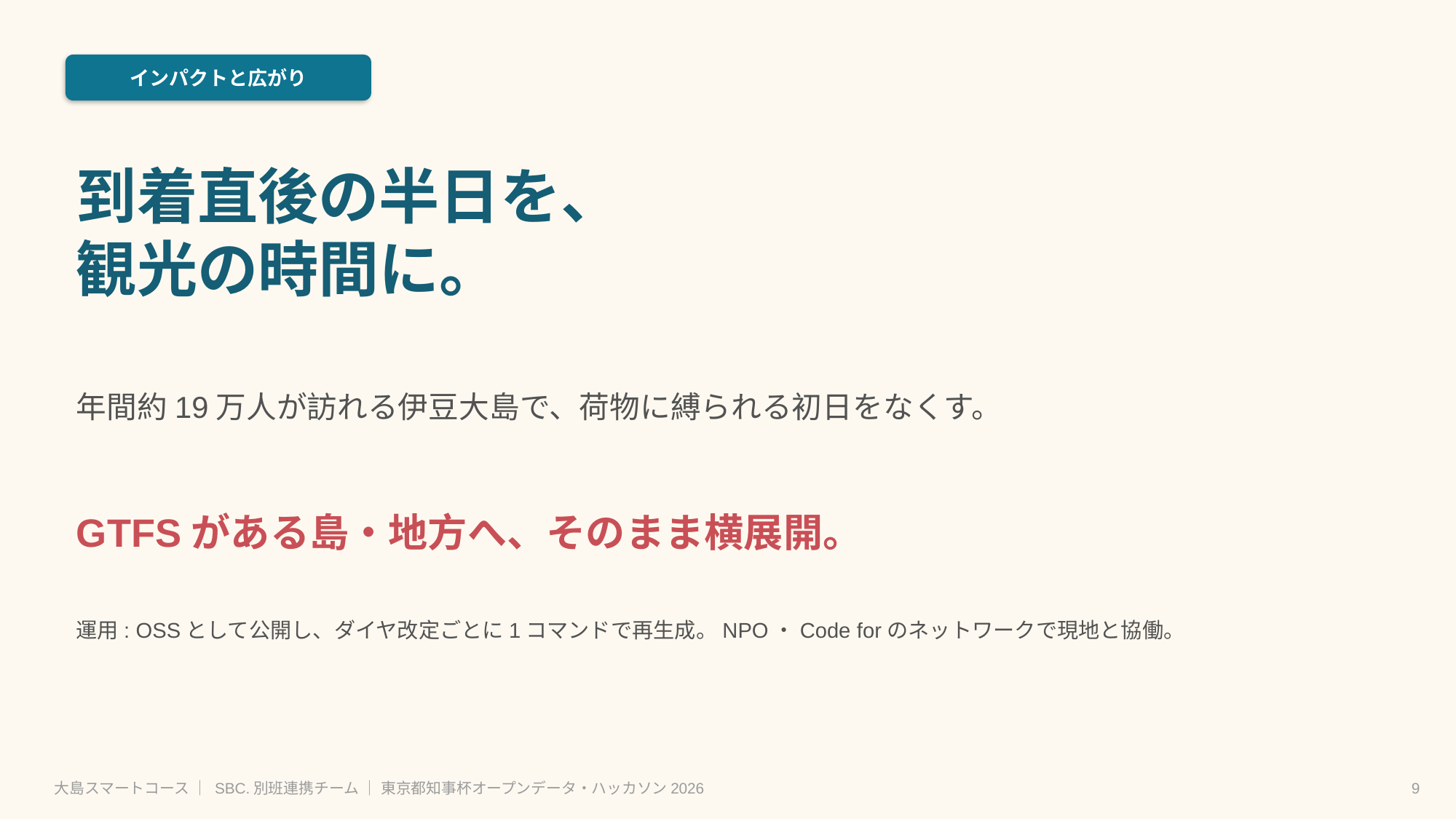

インパクトと広がり
到着直後の半日を、
観光の時間に。
年間約19万人が訪れる伊豆大島で、荷物に縛られる初日をなくす。
GTFSがある島・地方へ、そのまま横展開。
運用: OSSとして公開し、ダイヤ改定ごとに1コマンドで再生成。NPO・Code forのネットワークで現地と協働。
大島スマートコース ｜ SBC.別班連携チーム ｜ 東京都知事杯オープンデータ・ハッカソン2026
9